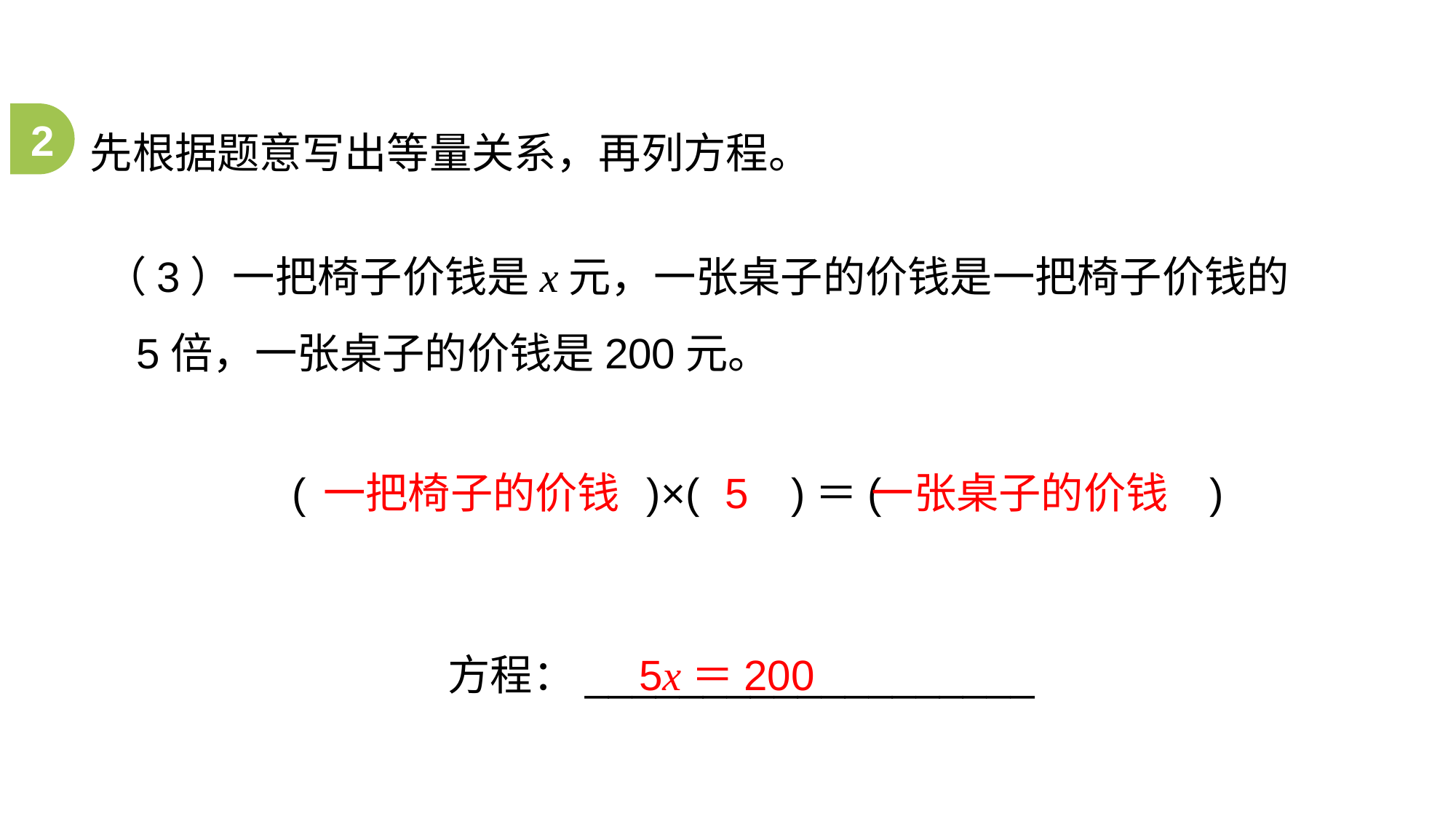

先根据题意写出等量关系，再列方程。
2
（3）一把椅子价钱是x元，一张桌子的价钱是一把椅子价钱的5倍，一张桌子的价钱是200元。
(    　　　　　　  )×(　   )＝(          　           　)
一把椅子的价钱
5
一张桌子的价钱
方程：___________________
5x＝200